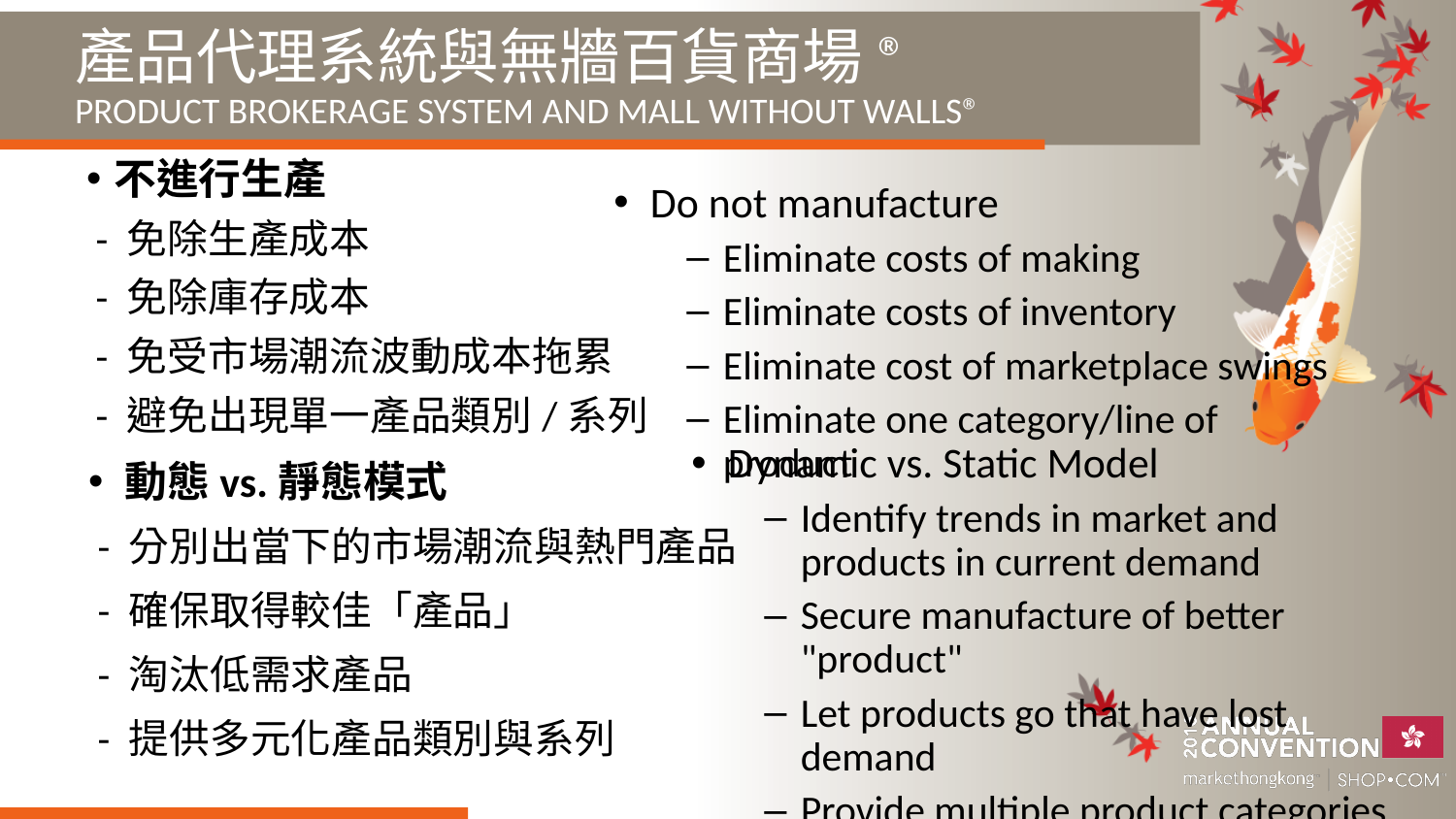

# 產品代理系統與無牆百貨商場® PRODUCT BROKERAGE SYSTEM AND MALL WITHOUT WALLS®

不進行生產
 - 免除生產成本
 - 免除庫存成本
 - 免受市場潮流波動成本拖累
 - 避免出現單一產品類別/系列
Do not manufacture
Eliminate costs of making
Eliminate costs of inventory
Eliminate cost of marketplace swings
Eliminate one category/line of product
Dynamic vs. Static Model
Identify trends in market and products in current demand
Secure manufacture of better "product"
Let products go that have lost demand
Provide multiple product categories and lines
動態vs.靜態模式
 - 分別出當下的市場潮流與熱門產品
 - 確保取得較佳「產品」
 - 淘汰低需求產品
 - 提供多元化產品類別與系列